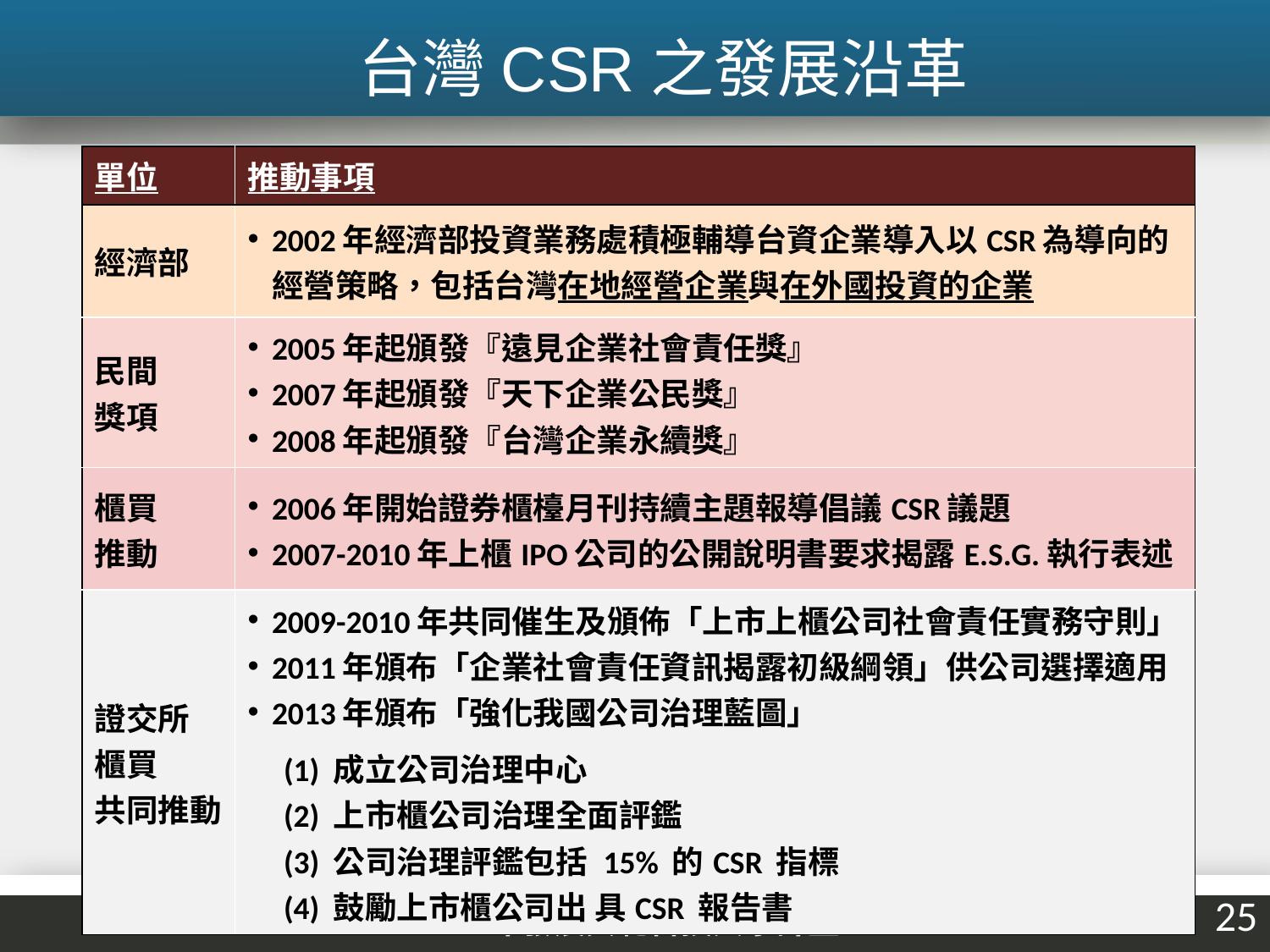

台灣CSR之發展沿革
| 單位 | 推動事項 |
| --- | --- |
| 經濟部 | 2002年經濟部投資業務處積極輔導台資企業導入以CSR為導向的經營策略，包括台灣在地經營企業與在外國投資的企業 |
| 民間 獎項 | 2005年起頒發『遠見企業社會責任獎』 2007年起頒發『天下企業公民獎』 2008年起頒發『台灣企業永續獎』 |
| 櫃買 推動 | 2006年開始證券櫃檯月刊持續主題報導倡議CSR議題 2007-2010年上櫃IPO公司的公開說明書要求揭露E.S.G.執行表述 |
| 證交所 櫃買 共同推動 | 2009-2010年共同催生及頒佈「上市上櫃公司社會責任實務守則」 2011年頒布「企業社會責任資訊揭露初級綱領」供公司選擇適用 2013年頒布「強化我國公司治理藍圖」 (1) 成立公司治理中心 (2) 上市櫃公司治理全面評鑑 (3) 公司治理評鑑包括 15% 的CSR 指標 (4) 鼓勵上市櫃公司出 具CSR 報告書 |
25